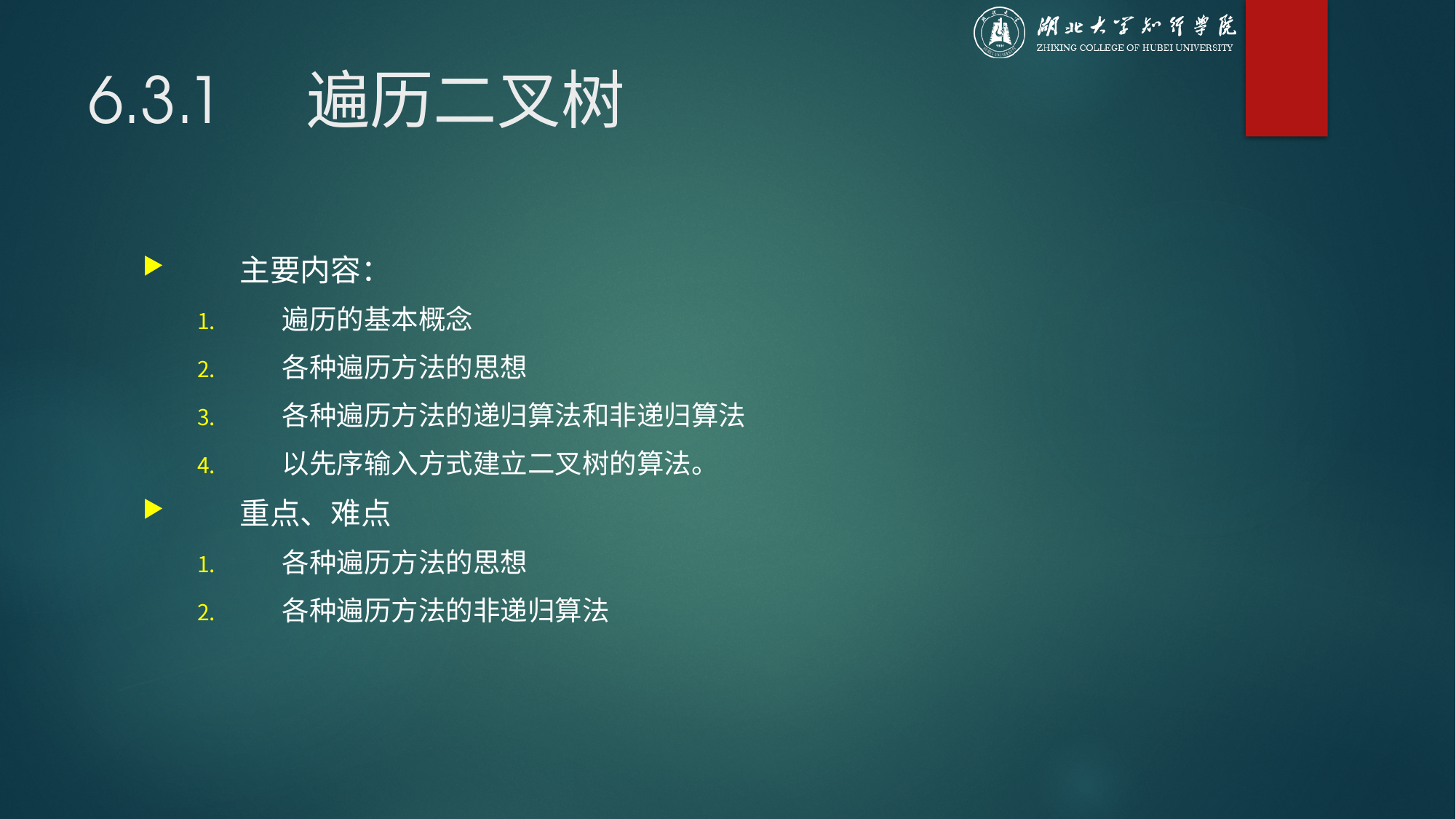

# 6.3.1	遍历二叉树
主要内容：
遍历的基本概念
各种遍历方法的思想
各种遍历方法的递归算法和非递归算法
以先序输入方式建立二叉树的算法。
重点、难点
各种遍历方法的思想
各种遍历方法的非递归算法